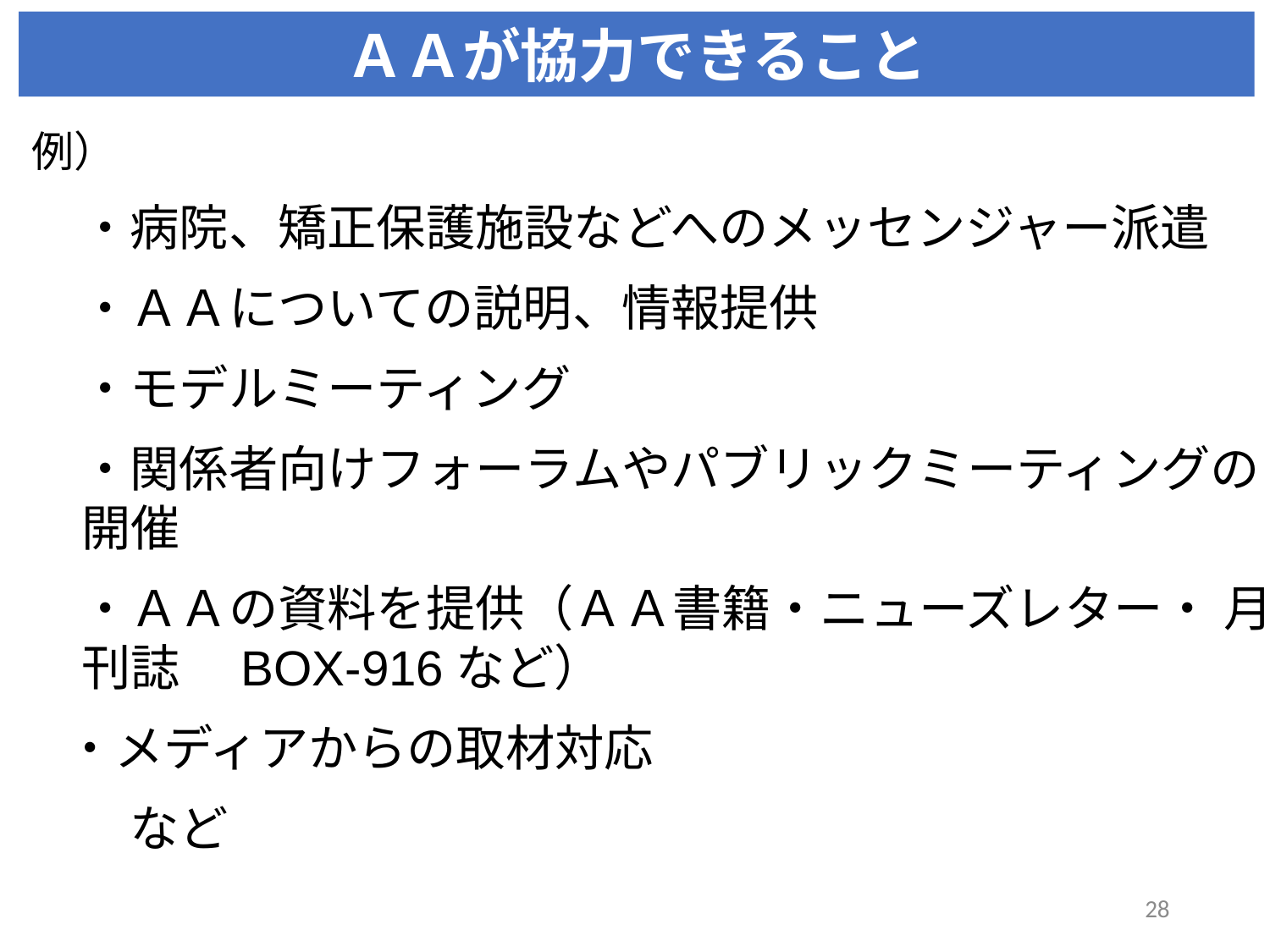

# ＡＡが協力できること
例）
　・病院、矯正保護施設などへのメッセンジャー派遣
　・ＡＡについての説明、情報提供
　・モデルミーティング
　・関係者向けフォーラムやパブリックミーティングの開催
　・ＡＡの資料を提供（ＡＡ書籍・ニューズレター・ 月刊誌　BOX-916など）
  ・メディアからの取材対応
　　など

28